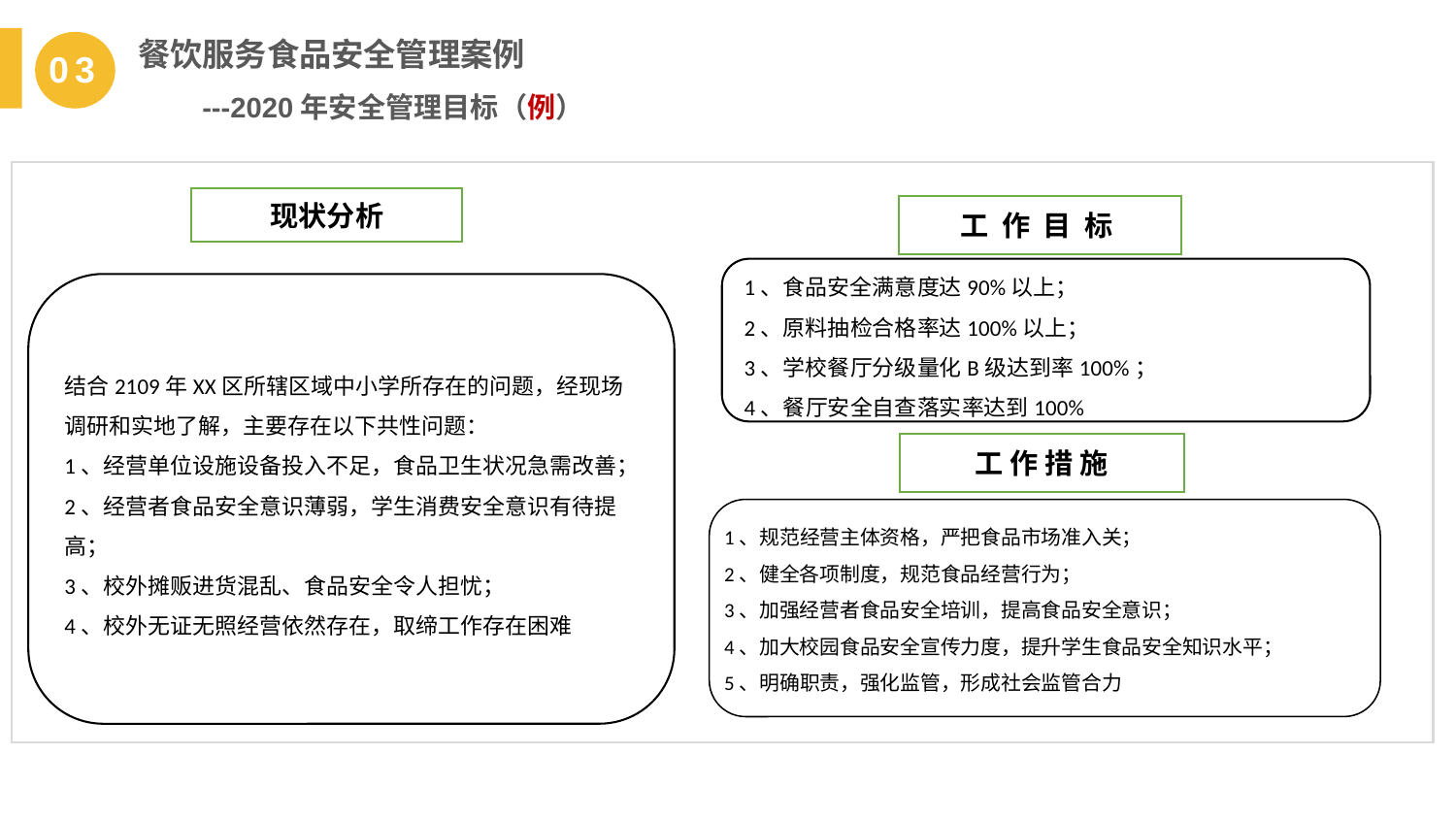

餐饮服务食品安全管理案例
        ---2020年安全管理目标（例）

03

现状分析
工  作  目  标
1、食品安全满意度达90%以上；
2、原料抽检合格率达100%以上；
3、学校餐厅分级量化B级达到率100%；
4、餐厅安全自查落实率达到100%
结合2109年XX区所辖区域中小学所存在的问题，经现场调研和实地了解，主要存在以下共性问题：
1、经营单位设施设备投入不足，食品卫生状况急需改善；
2、经营者食品安全意识薄弱，学生消费安全意识有待提高；
3、校外摊贩进货混乱、食品安全令人担忧；
4、校外无证无照经营依然存在，取缔工作存在困难
工 作 措 施
1、规范经营主体资格，严把食品市场准入关；
2、健全各项制度，规范食品经营行为；
3、加强经营者食品安全培训，提高食品安全意识；
4、加大校园食品安全宣传力度，提升学生食品安全知识水平；
5、明确职责，强化监管，形成社会监管合力